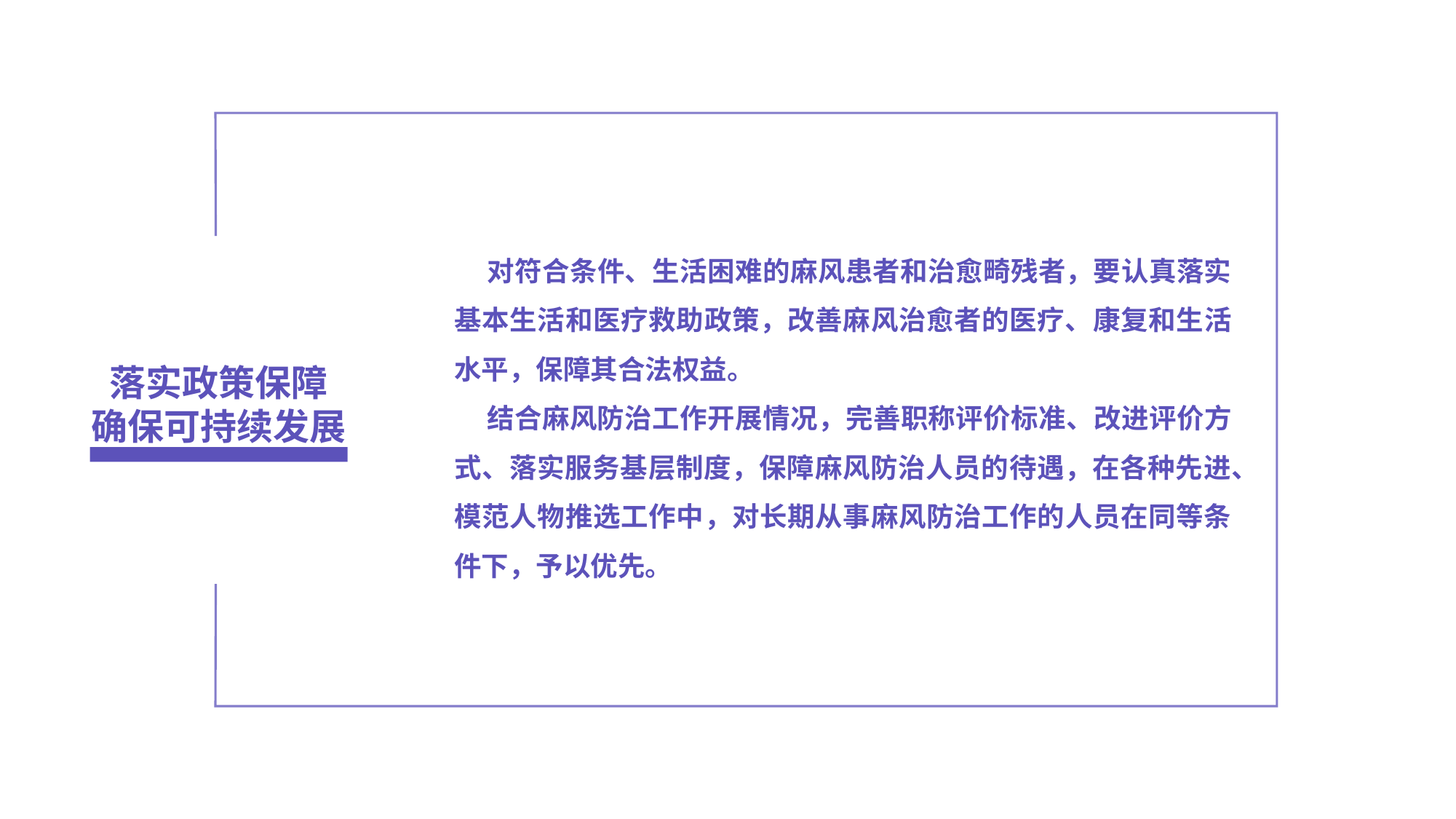

对符合条件、生活困难的麻风患者和治愈畸残者，要认真落实基本生活和医疗救助政策，改善麻风治愈者的医疗、康复和生活水平，保障其合法权益。
    结合麻风防治工作开展情况，完善职称评价标准、改进评价方式、落实服务基层制度，保障麻风防治人员的待遇，在各种先进、模范人物推选工作中，对长期从事麻风防治工作的人员在同等条件下，予以优先。
# 落实政策保障 确保可持续发展